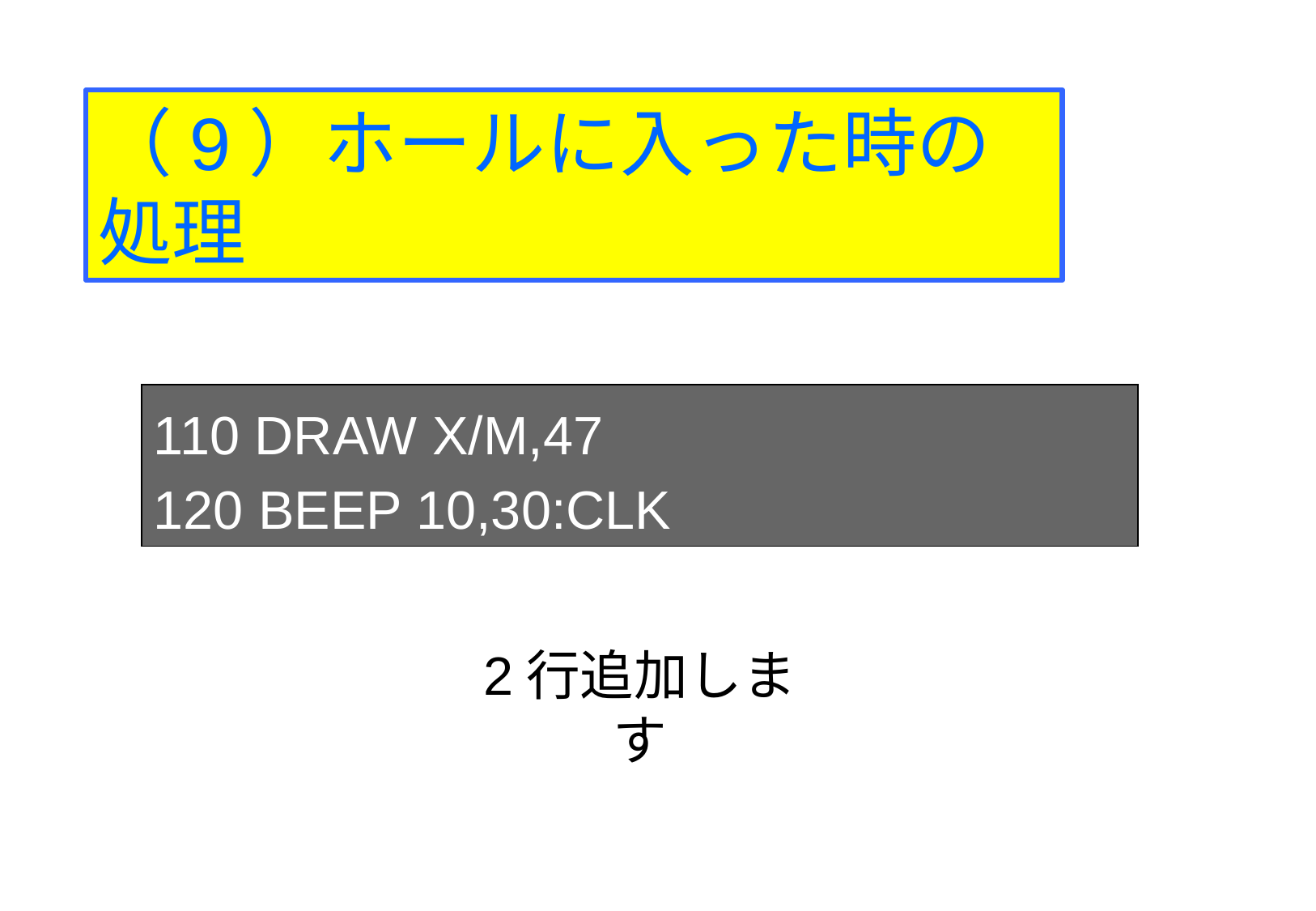

（9）ホールに入った時の処理
110 DRAW X/M,47
120 BEEP 10,30:CLK
2行追加します